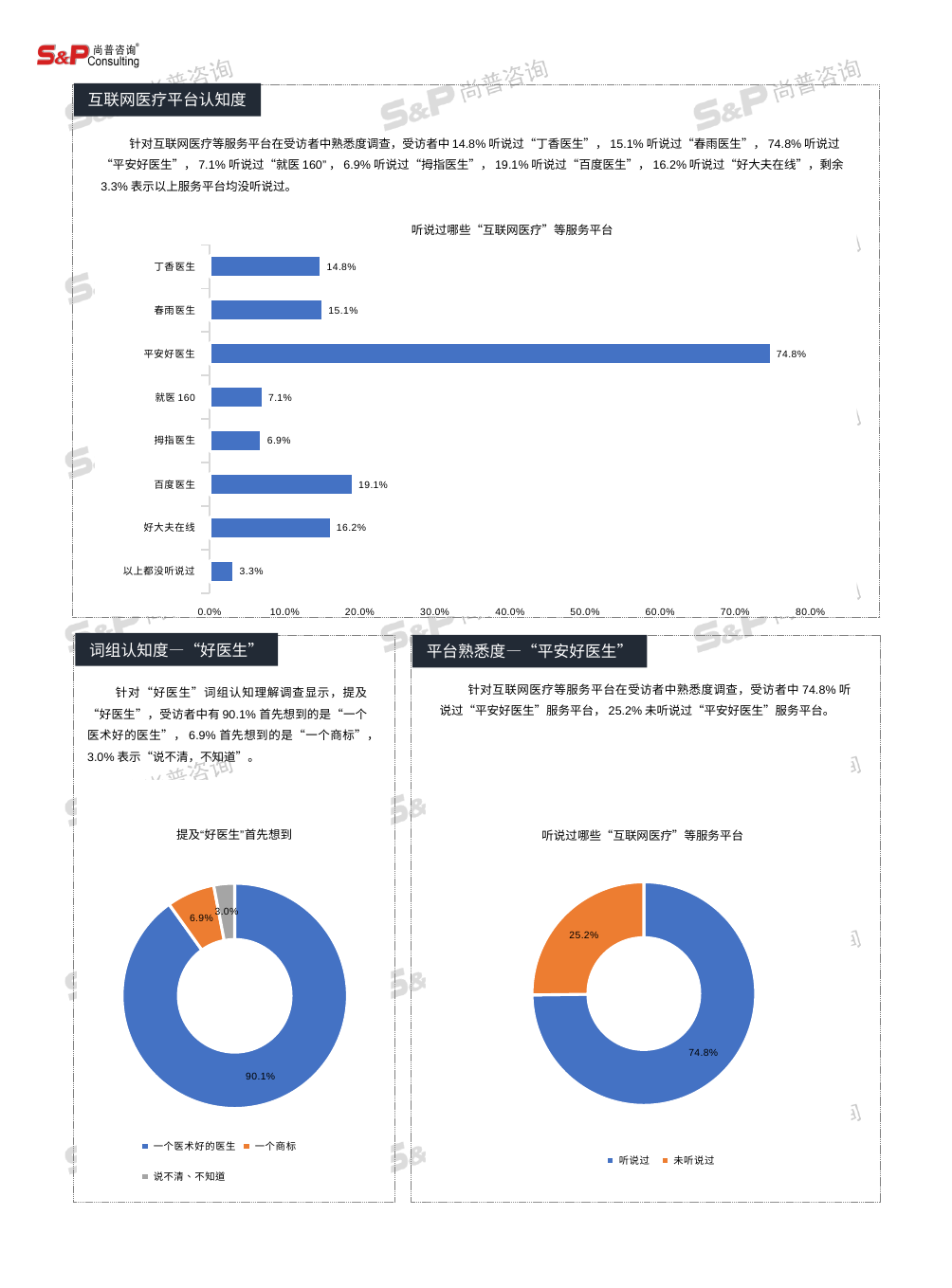

互联网医疗平台认知度
针对互联网医疗等服务平台在受访者中熟悉度调查，受访者中14.8%听说过“丁香医生”，15.1%听说过“春雨医生”，74.8%听说过“平安好医生”，7.1%听说过“就医160”，6.9%听说过“拇指医生”，19.1%听说过“百度医生”，16.2%听说过“好大夫在线”，剩余3.3%表示以上服务平台均没听说过。

### Chart: 听说过哪些“互联网医疗”等服务平台

| Category | 听说过哪些“互联网医疗”等服务平台 |
|---|---|
| 以上都没听说过 | 0.0325 |
| 好大夫在线 | 0.16166666666666665 |
| 百度医生 | 0.19083333333333333 |
| 拇指医生 | 0.06916666666666667 |
| 就医160 | 0.07083333333333333 |
| 平安好医生 | 0.7475 |
| 春雨医生 | 0.15083333333333335 |
| 丁香医生 | 0.14833333333333334 |
词组认知度—“好医生”

平台熟悉度—“平安好医生”
针对互联网医疗等服务平台在受访者中熟悉度调查，受访者中74.8%听说过“平安好医生”服务平台，25.2%未听说过“平安好医生”服务平台。
针对“好医生”词组认知理解调查显示，提及“好医生”，受访者中有90.1%首先想到的是“一个医术好的医生”，6.9%首先想到的是“一个商标”，3.0%表示“说不清，不知道”。

### Chart: 听说过哪些“互联网医疗”等服务平台

| Category | 是否听说过“平安好医生”服务平台 |
|---|---|
| 听说过 | 0.748 |
| 未听说过 | 0.252 |

### Chart:

| Category | 提及“好医生”首先想到 |
|---|---|
| 一个医术好的医生 | 0.901 |
| 一个商标 | 0.069 |
| 说不清、不知道 | 0.03 |